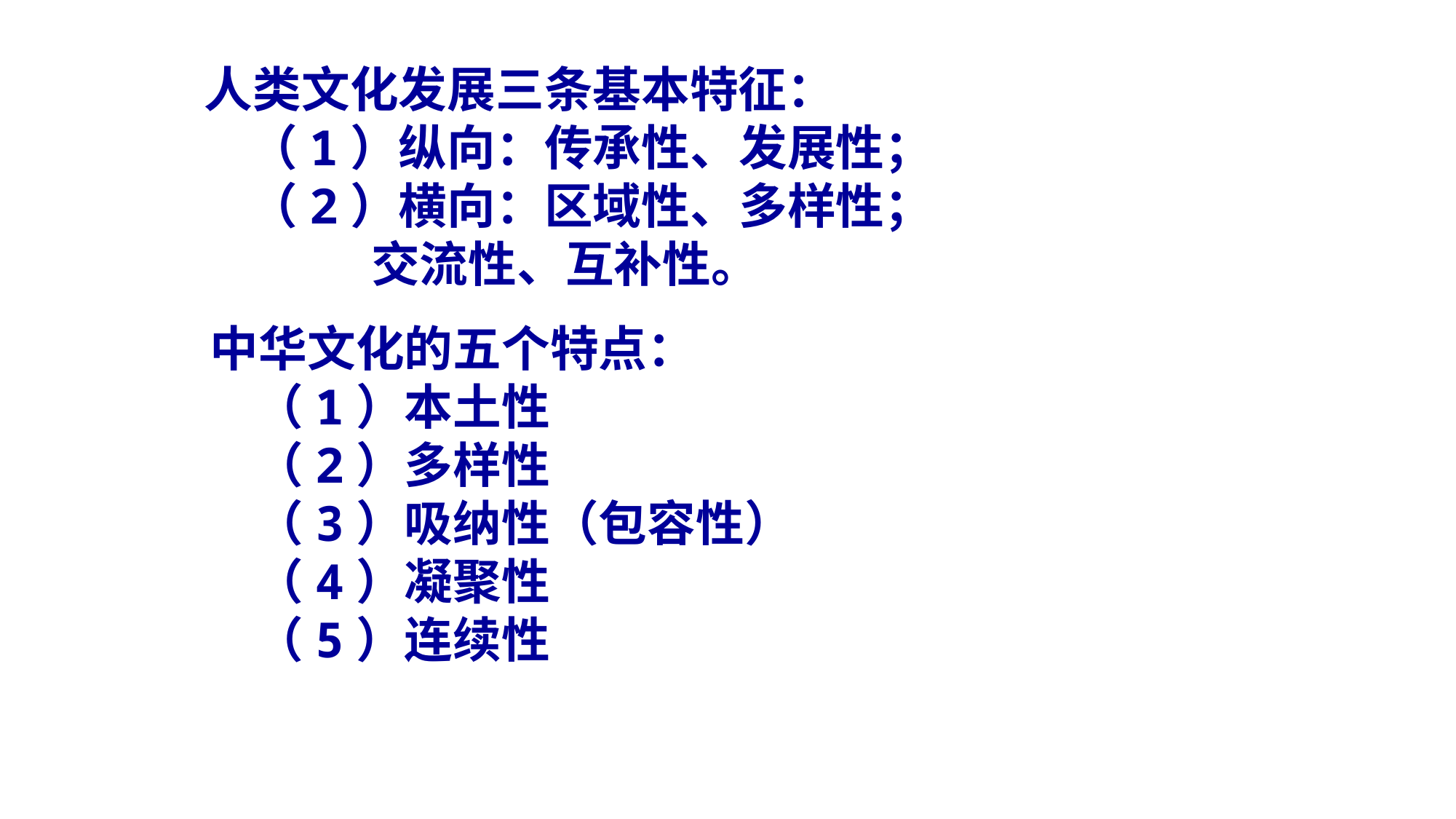

人类文化发展三条基本特征：
   （1）纵向：传承性、发展性；
   （2）横向：区域性、多样性；
              交流性、互补性。
中华文化的五个特点：
   （1）本土性
   （2）多样性
   （3）吸纳性（包容性）
   （4）凝聚性
   （5）连续性